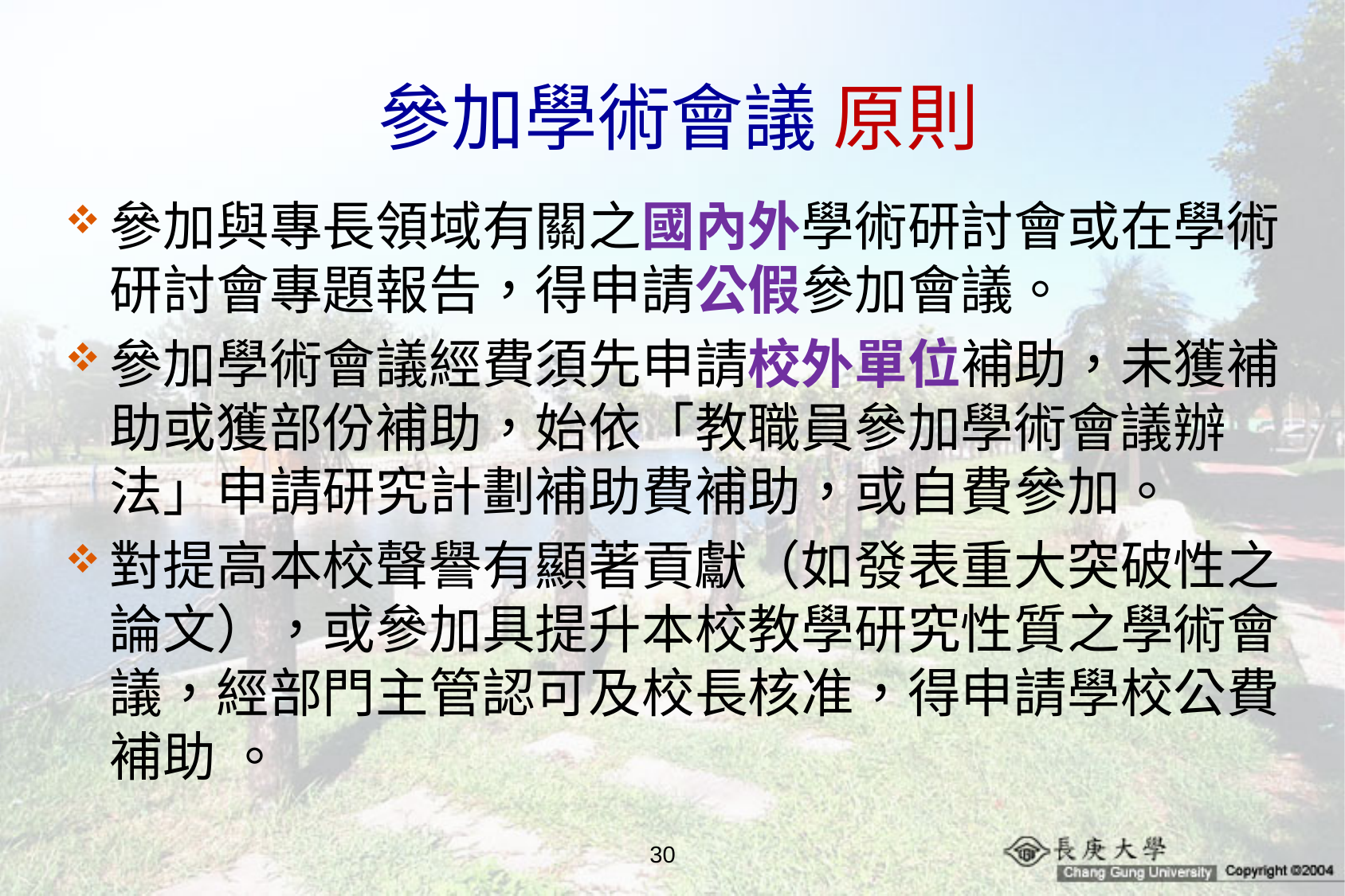

# 參加學術會議 原則
參加與專長領域有關之國內外學術研討會或在學術研討會專題報告，得申請公假參加會議。
參加學術會議經費須先申請校外單位補助，未獲補助或獲部份補助，始依「教職員參加學術會議辦法」申請研究計劃補助費補助，或自費參加。
對提高本校聲譽有顯著貢獻（如發表重大突破性之論文），或參加具提升本校教學研究性質之學術會議，經部門主管認可及校長核准，得申請學校公費補助 。

30